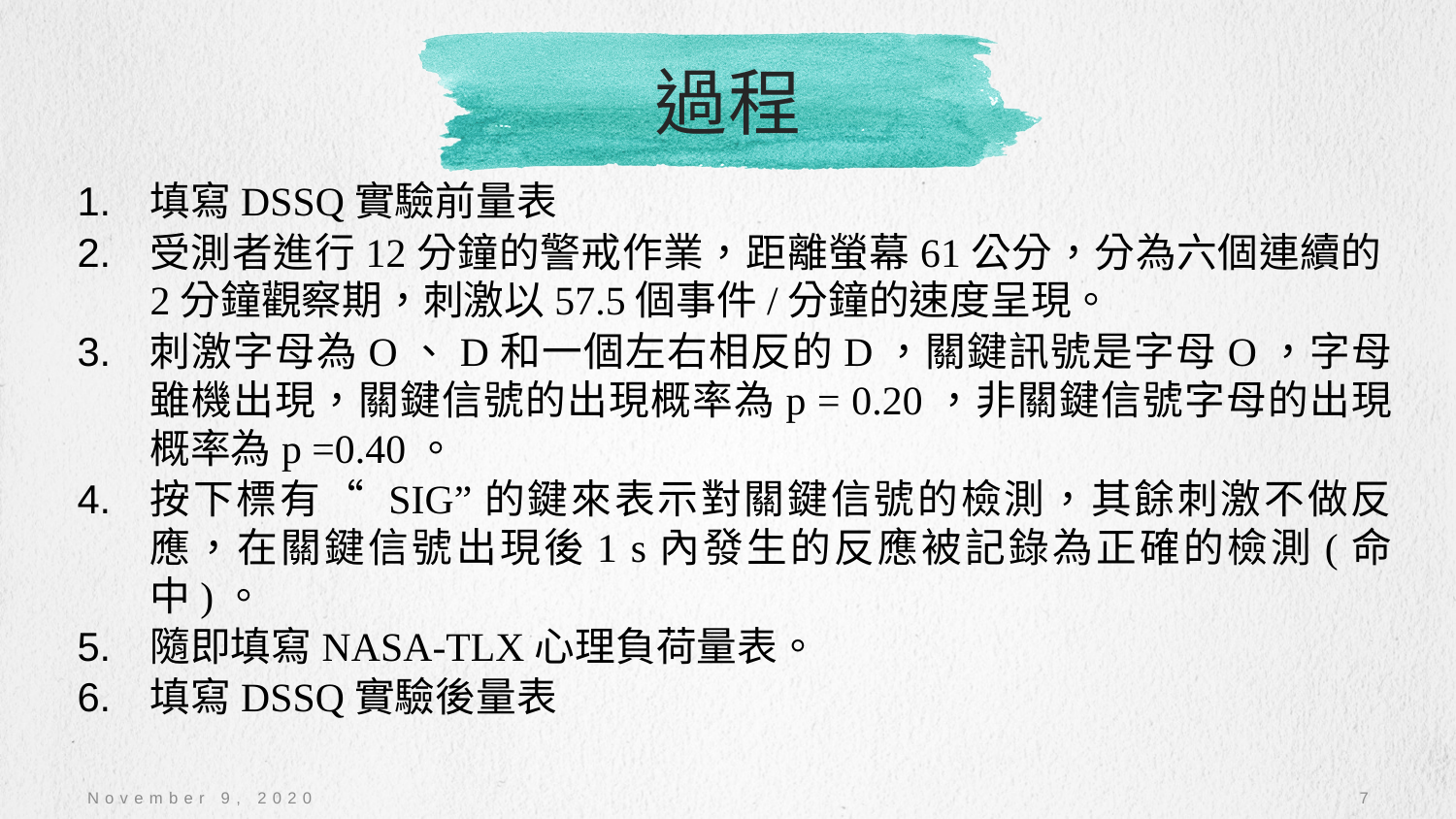

# 過程
填寫DSSQ實驗前量表
受測者進行12分鐘的警戒作業，距離螢幕61公分，分為六個連續的2分鐘觀察期，刺激以57.5個事件/分鐘的速度呈現。
刺激字母為O、D和一個左右相反的D，關鍵訊號是字母O，字母雖機出現，關鍵信號的出現概率為p = 0.20，非關鍵信號字母的出現概率為p =0.40。
按下標有“ SIG”的鍵來表示對關鍵信號的檢測，其餘刺激不做反應，在關鍵信號出現後1 s內發生的反應被記錄為正確的檢測(命中)。
隨即填寫NASA-TLX心理負荷量表。
填寫DSSQ實驗後量表

November 9, 2020
7